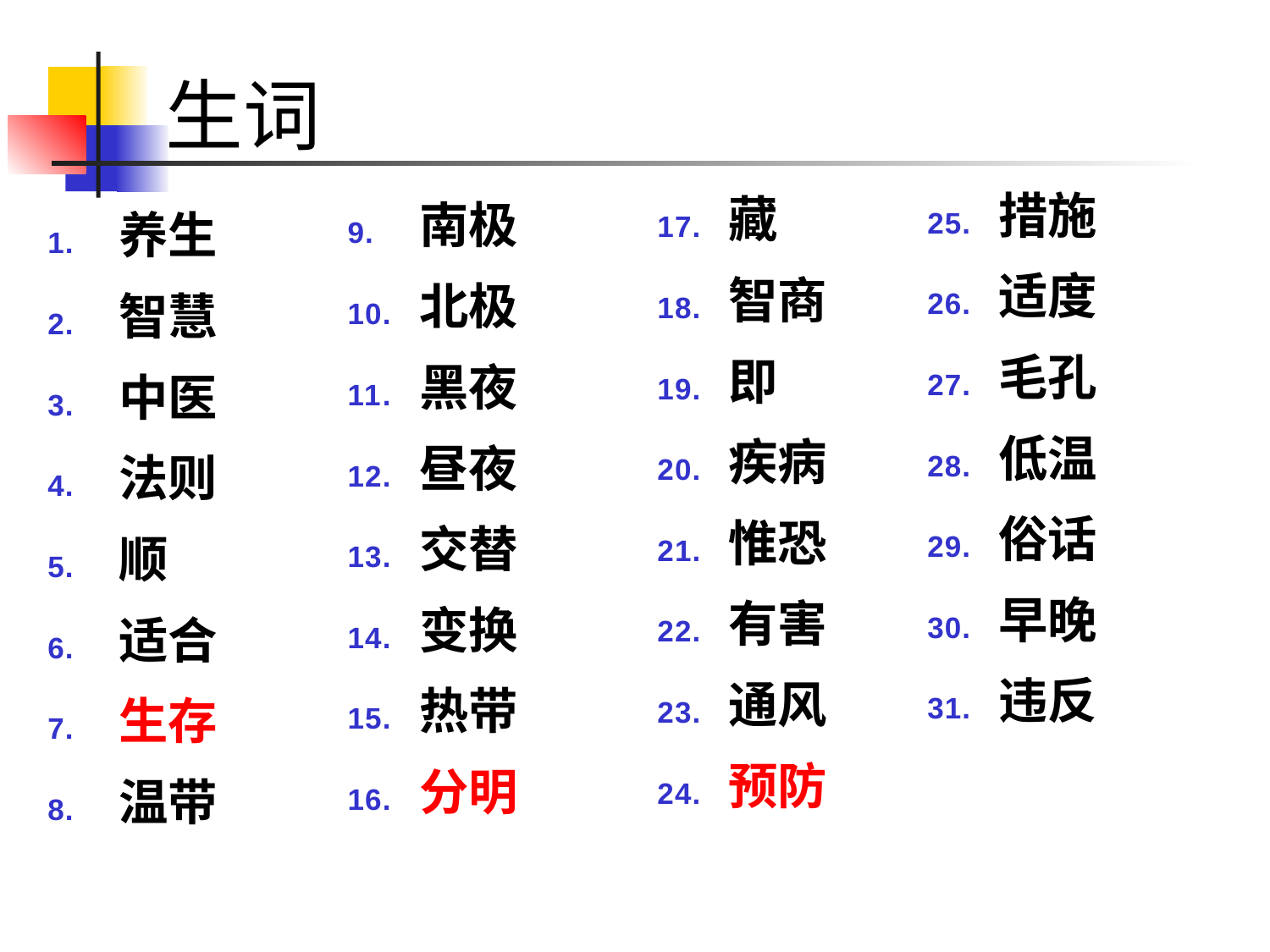

# 生词
措施
适度
毛孔
低温
俗话
早晚
违反
藏
智商
即
疾病
惟恐
有害
通风
预防
南极
北极
黑夜
昼夜
交替
变换
热带
分明
养生
智慧
中医
法则
顺
适合
生存
温带